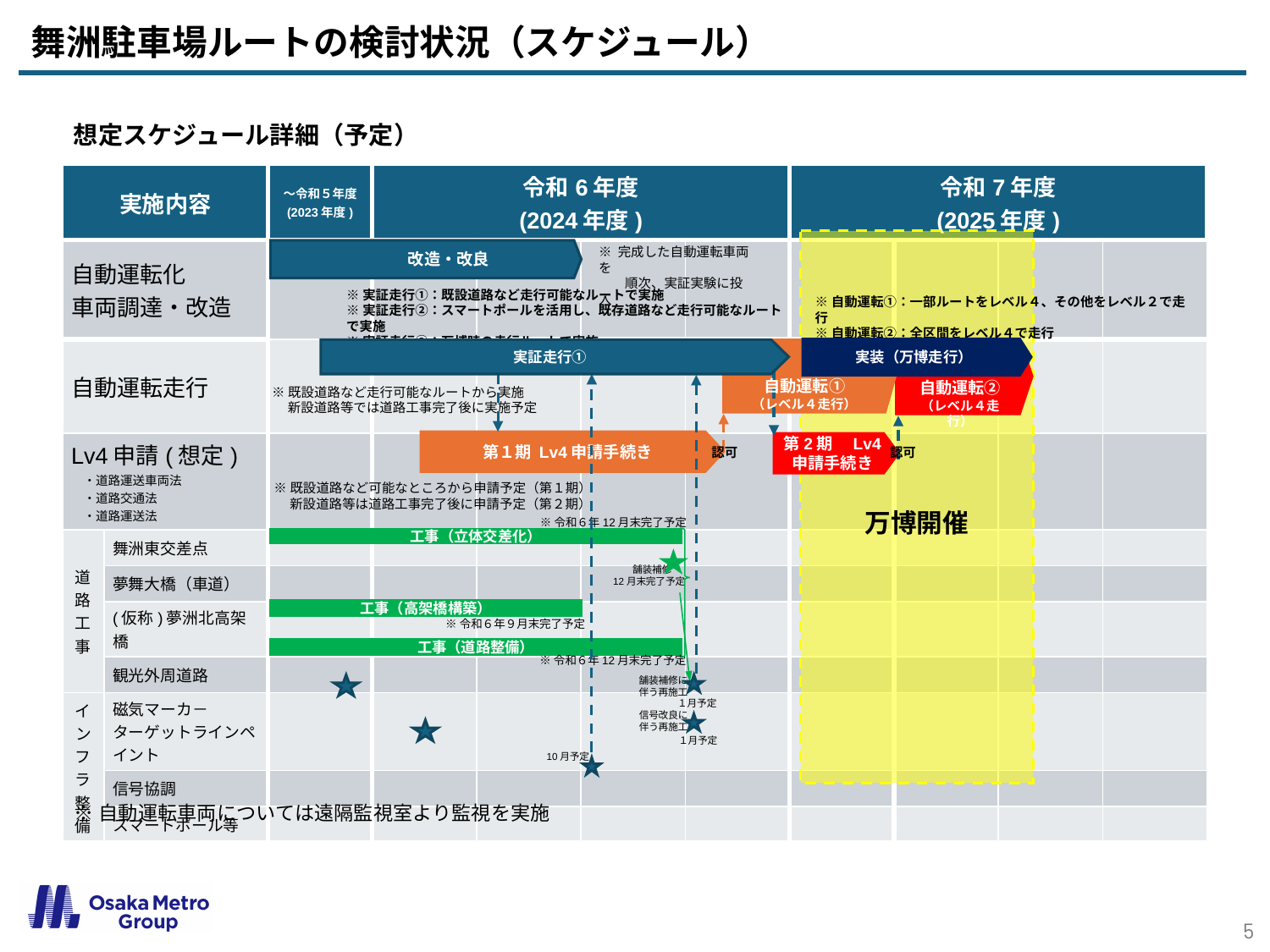

舞洲駐車場ルートの検討状況（スケジュール）
想定スケジュール詳細（予定）
| 実施内容 |  | ～令和５年度 (2023年度) | 令和6年度 (2024年度) |  |  |  | 令和7年度 (2025年度) |  |  |  |
| --- | --- | --- | --- | --- | --- | --- | --- | --- | --- | --- |
| 自動運転化 車両調達・改造 |  |  |  |  |  |  |  |  |  |  |
| 自動運転走行 |  |  |  |  |  |  |  |  |  |  |
| Lv4申請(想定) 　・道路運送車両法 　・道路交通法 　・道路運送法 |  |  |  |  |  |  |  |  |  |  |
| 道路工事 | 舞洲東交差点 |  |  |  |  |  |  |  |  |  |
|  | 夢舞大橋（車道） |  |  |  |  |  |  |  |  |  |
|  | (仮称)夢洲北高架橋 |  |  |  |  |  |  |  |  |  |
|  | 観光外周道路 |  |  |  |  |  |  |  |  |  |
| インフラ整備 | 磁気マーカ－ ターゲットラインペイント |  |  |  |  |  |  |  |  |  |
|  | 信号協調 |  |  |  |  |  |  |  |  |  |
|  | スマートポール等 |  |  |  |  |  |  |  |  |  |

万博開催
※ 完成した自動運転車両を
　　順次、実証実験に投入
　　　改造・改良
※実証走行①：既設道路など走行可能なルートで実施
※実証走行②：スマートポールを活用し、既存道路など走行可能なルートで実施
※実証走行③：万博時の走行ルートで実施
※自動運転①：一部ルートをレベル４、その他をレベル２で走行
※自動運転②：全区間をレベル４で走行

実装（万博走行）
実証走行①

自動運転①
（レベル４走行）
自動運転②
（レベル４走行）
※既設道路など走行可能なルートから実施
　 新設道路等では道路工事完了後に実施予定
第１期 Lv4申請手続き
第2期　Lv4
申請手続き
認可
認可
※既設道路など可能なところから申請予定（第１期）
　 新設道路等は道路工事完了後に申請予定（第２期）
※令和６年12月末完了予定

工事（立体交差化）

　　舗装補修
12月末完了予定
工事（高架橋構築）
※令和６年９月末完了予定
工事（道路整備）
※令和６年12月末完了予定
舗装補修に
伴う再施工

１月予定
信号改良に
伴う再施工

１月予定
10月予定

※自動運転車両については遠隔監視室より監視を実施
5